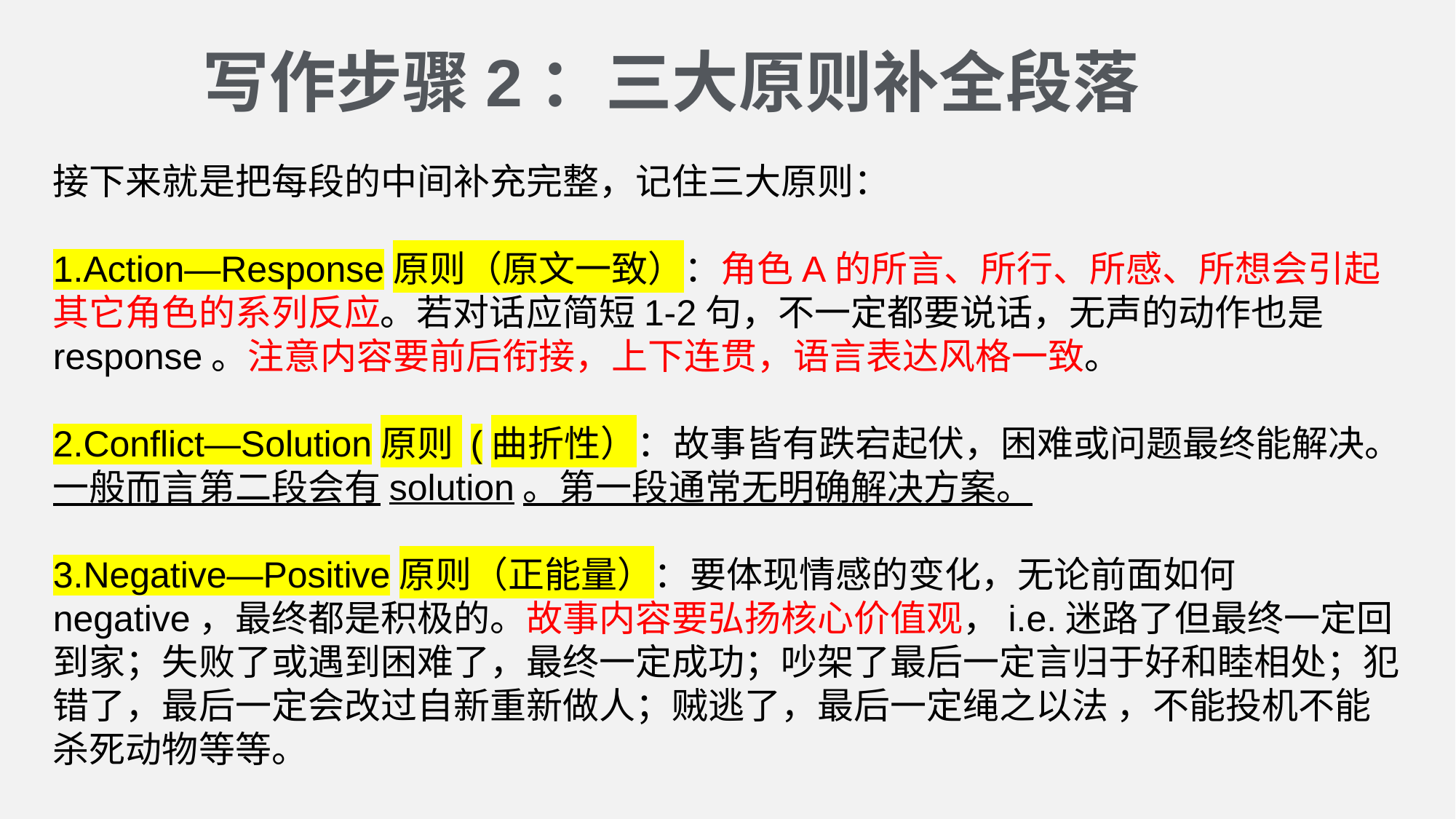

写作步骤2：三大原则补全段落
接下来就是把每段的中间补充完整，记住三大原则：

1.Action—Response原则（原文一致）：角色A的所言、所行、所感、所想会引起其它角色的系列反应。若对话应简短1-2句，不一定都要说话，无声的动作也是response。注意内容要前后衔接，上下连贯，语言表达风格一致。

2.Conflict—Solution原则 (曲折性）：故事皆有跌宕起伏，困难或问题最终能解决。一般而言第二段会有solution。第一段通常无明确解决方案。

3.Negative—Positive原则（正能量）：要体现情感的变化，无论前面如何negative，最终都是积极的。故事内容要弘扬核心价值观，i.e.迷路了但最终一定回到家；失败了或遇到困难了，最终一定成功；吵架了最后一定言归于好和睦相处；犯错了，最后一定会改过自新重新做人；贼逃了，最后一定绳之以法 ，不能投机不能杀死动物等等。

3.